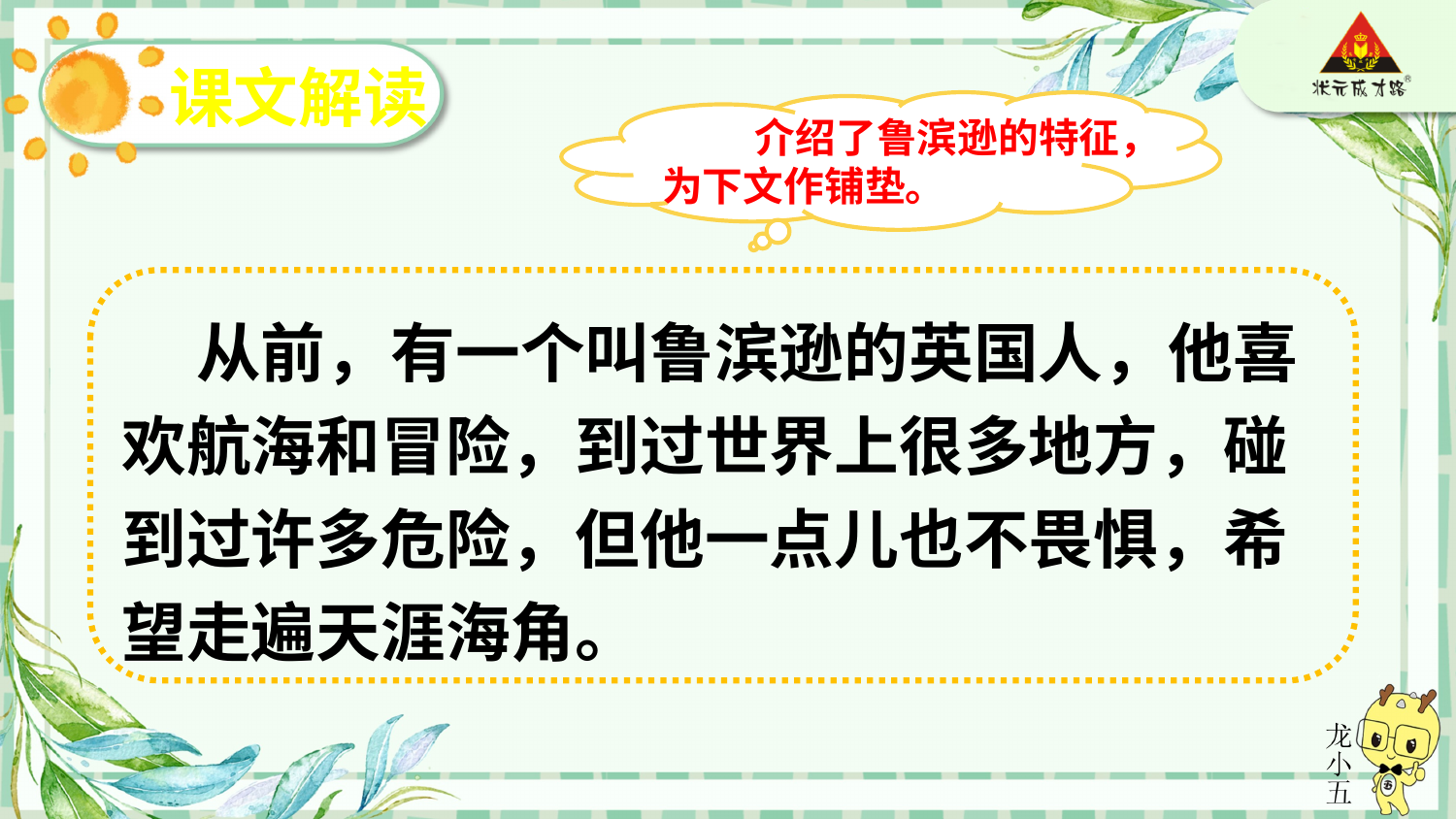

课文解读

         介绍了鲁滨逊的特征，
为下文作铺垫。

    从前，有一个叫鲁滨逊的英国人，他喜欢航海和冒险，到过世界上很多地方，碰到过许多危险，但他一点儿也不畏惧，希望走遍天涯海角。